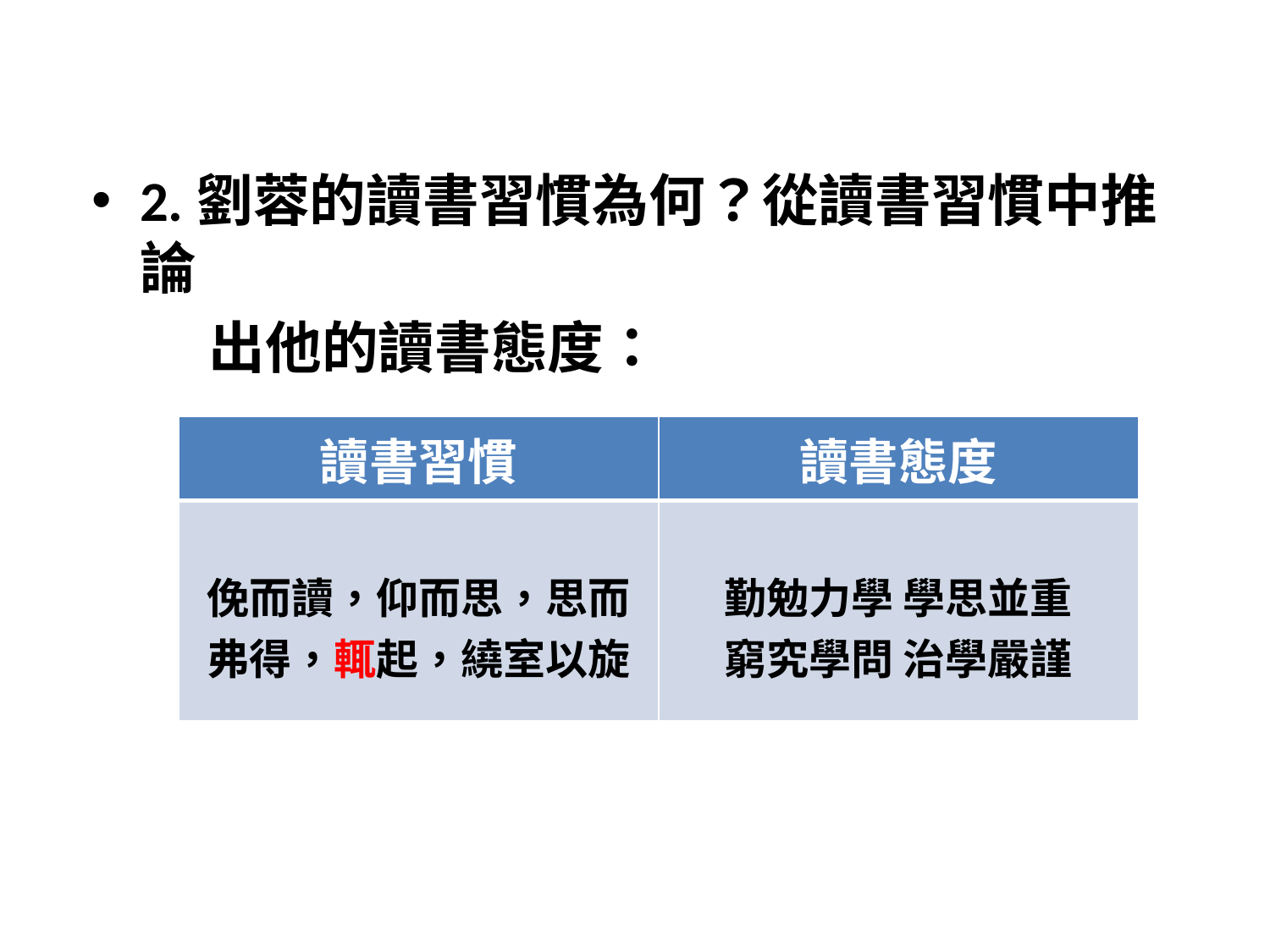

2.劉蓉的讀書習慣為何？從讀書習慣中推論
        出他的讀書態度：

| 讀書習慣 | 讀書態度 |
| --- | --- |
| 俛而讀，仰而思，思而弗得，輒起，繞室以旋 | 勤勉力學 學思並重 窮究學問 治學嚴謹 |